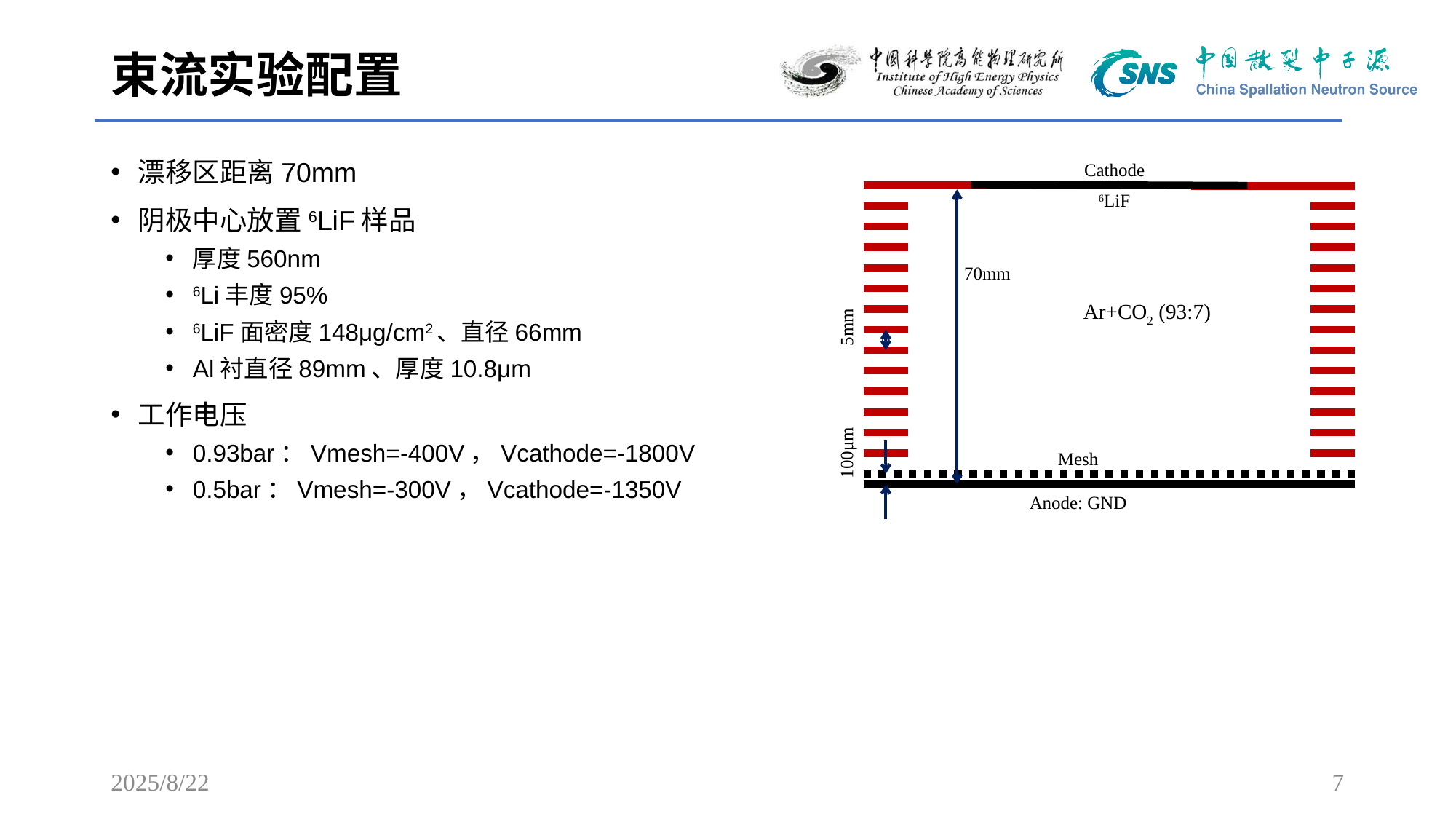

# 束流实验配置
漂移区距离70mm
阴极中心放置6LiF样品
厚度560nm
6Li丰度95%
6LiF面密度148μg/cm2、直径66mm
Al衬直径89mm、厚度10.8μm
工作电压
0.93bar：Vmesh=-400V，Vcathode=-1800V
0.5bar：Vmesh=-300V，Vcathode=-1350V
5mm
100μm
70mm
Anode: GND
Mesh
Cathode
6LiF
Ar+CO2 (93:7)
2025/8/22
7